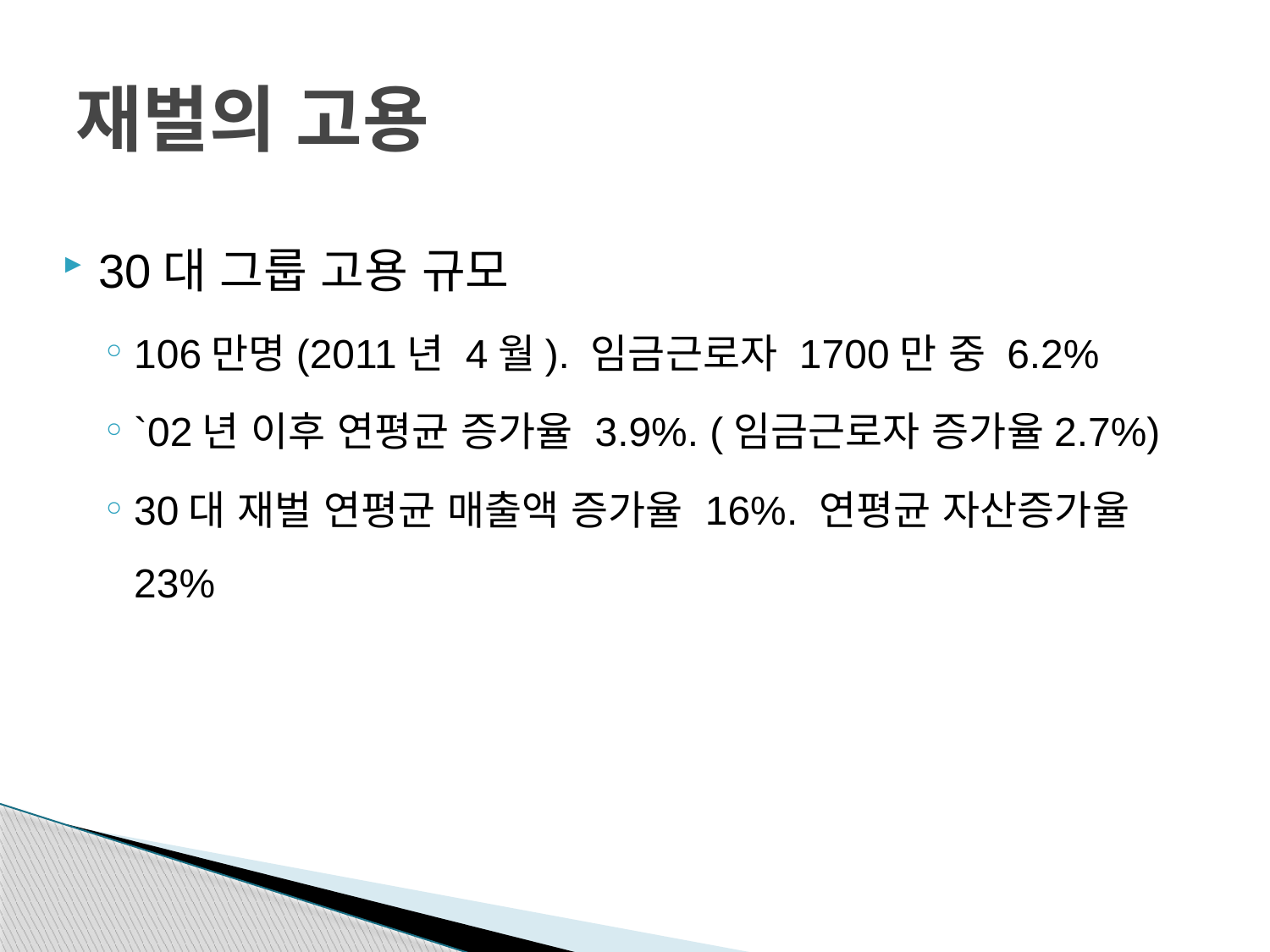

# 재벌의 고용
30대 그룹 고용 규모
106만명(2011년 4월). 임금근로자 1700만 중 6.2%
`02년 이후 연평균 증가율 3.9%. (임금근로자 증가율2.7%)
30대 재벌 연평균 매출액 증가율 16%. 연평균 자산증가율 23%